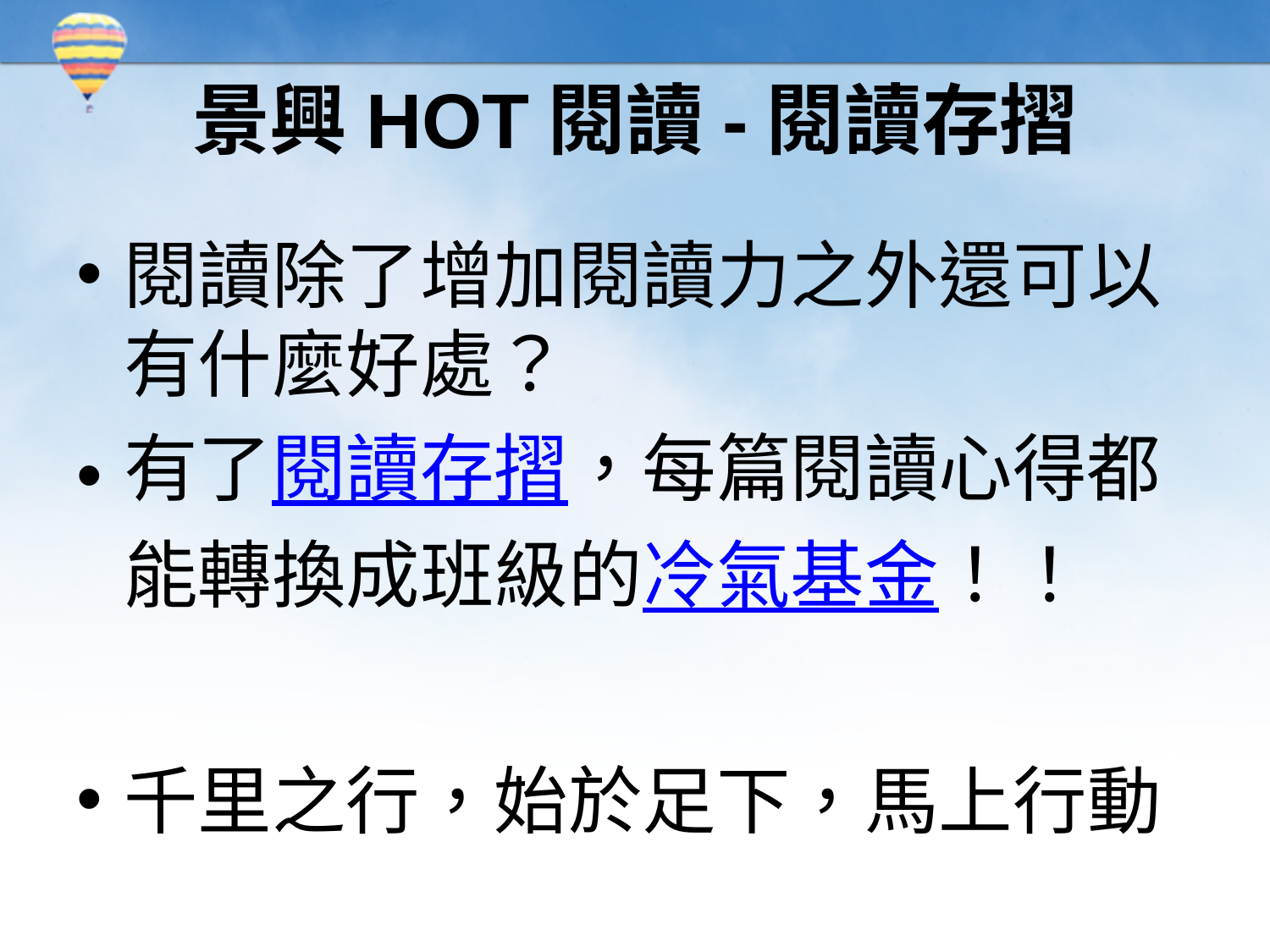

# 景興HOT閱讀-閱讀存摺
閱讀除了增加閱讀力之外還可以有什麼好處？
有了閱讀存摺，每篇閱讀心得都能轉換成班級的冷氣基金！！

千里之行，始於足下，馬上行動